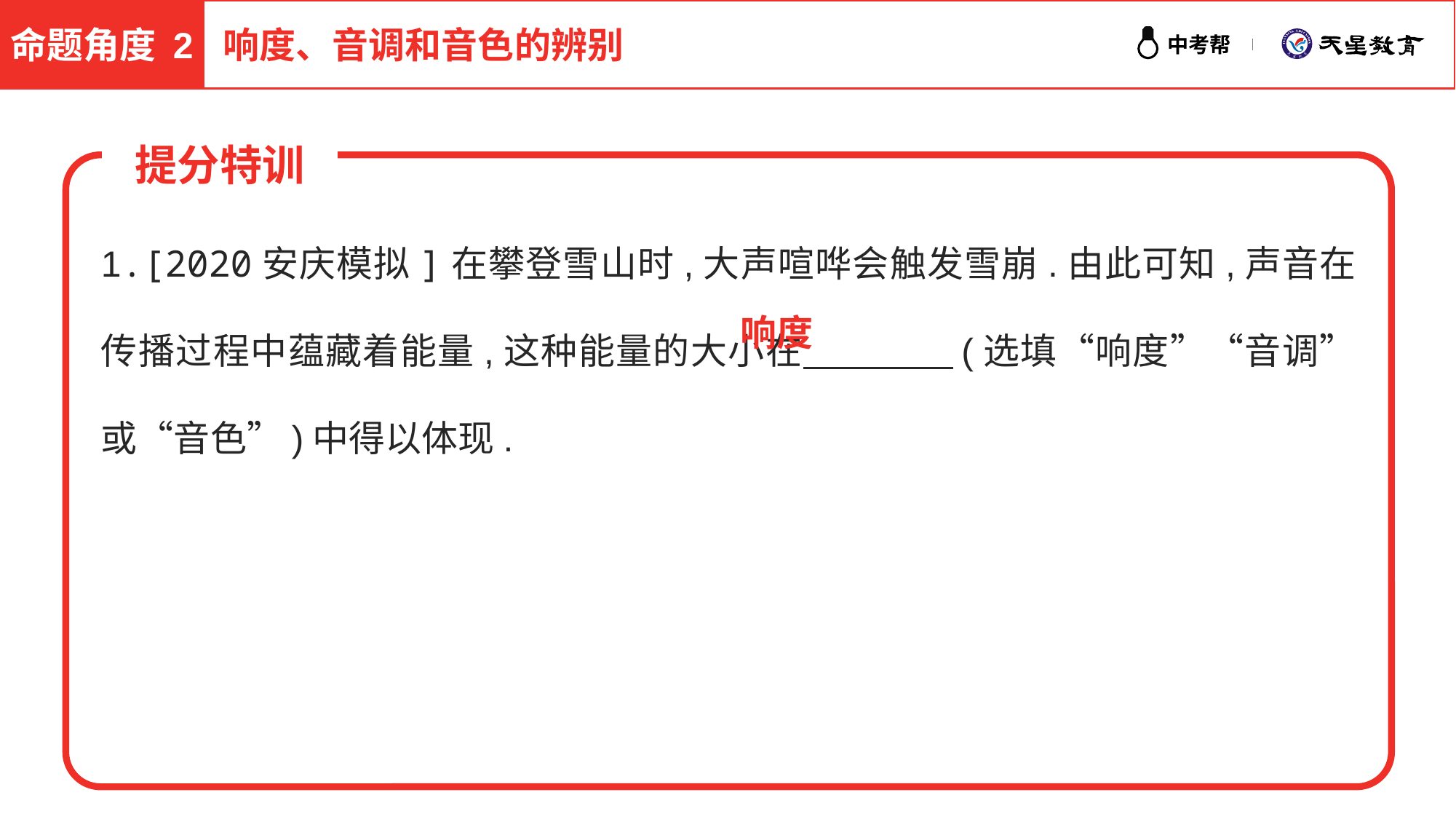

命题角度 2
响度、音调和音色的辨别
提分特训

1.[2020安庆模拟]在攀登雪山时,大声喧哗会触发雪崩.由此可知,声音在传播过程中蕴藏着能量,这种能量的大小在　　　　(选填“响度”“音调”或“音色”)中得以体现.
响度